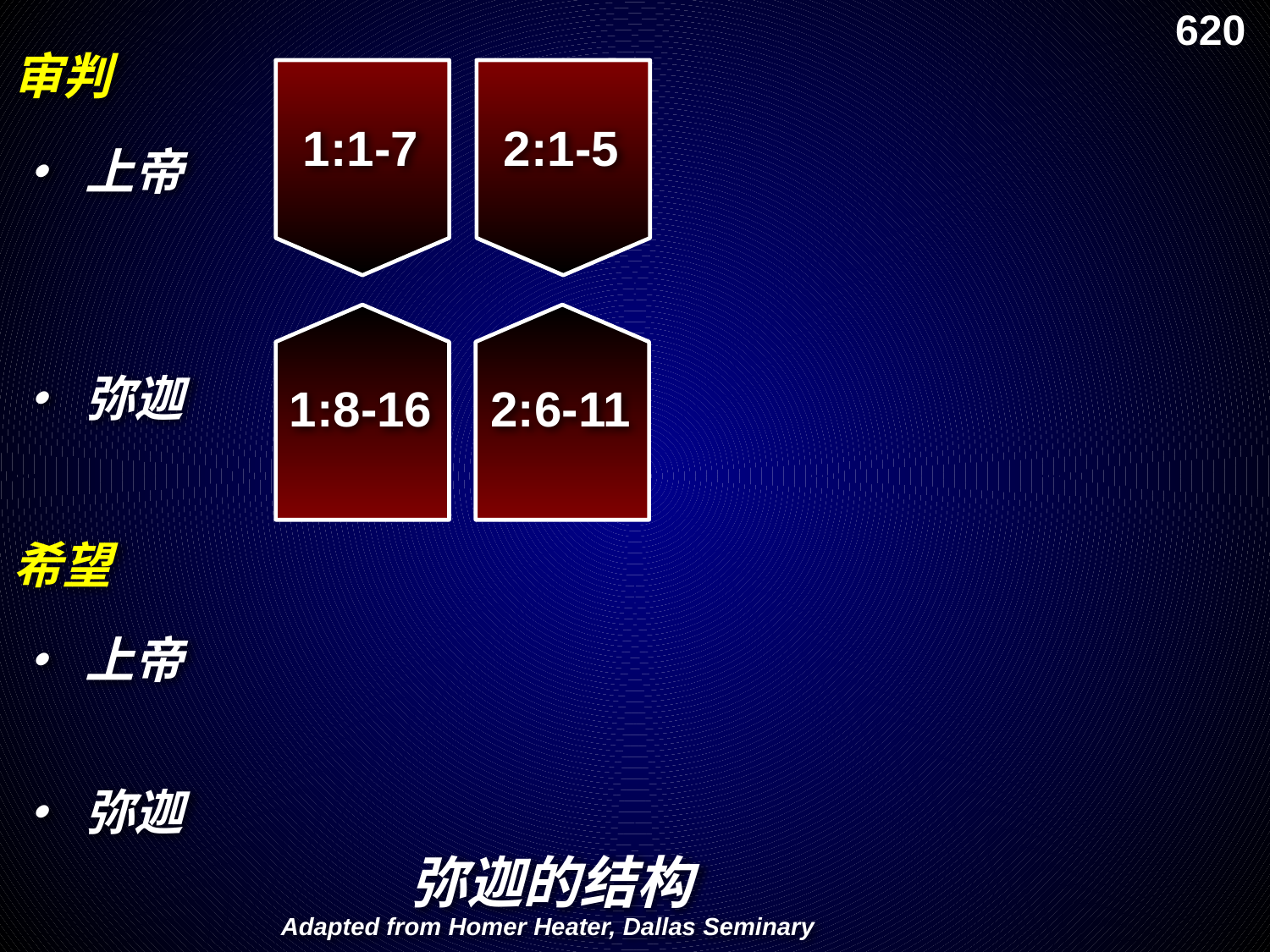

620
审判

1:1-7

2:1-5
• 上帝

1:8-16

2:6-11
• 弥迦
希望
• 上帝
• 弥迦
# 弥迦的结构
Adapted from Homer Heater, Dallas Seminary